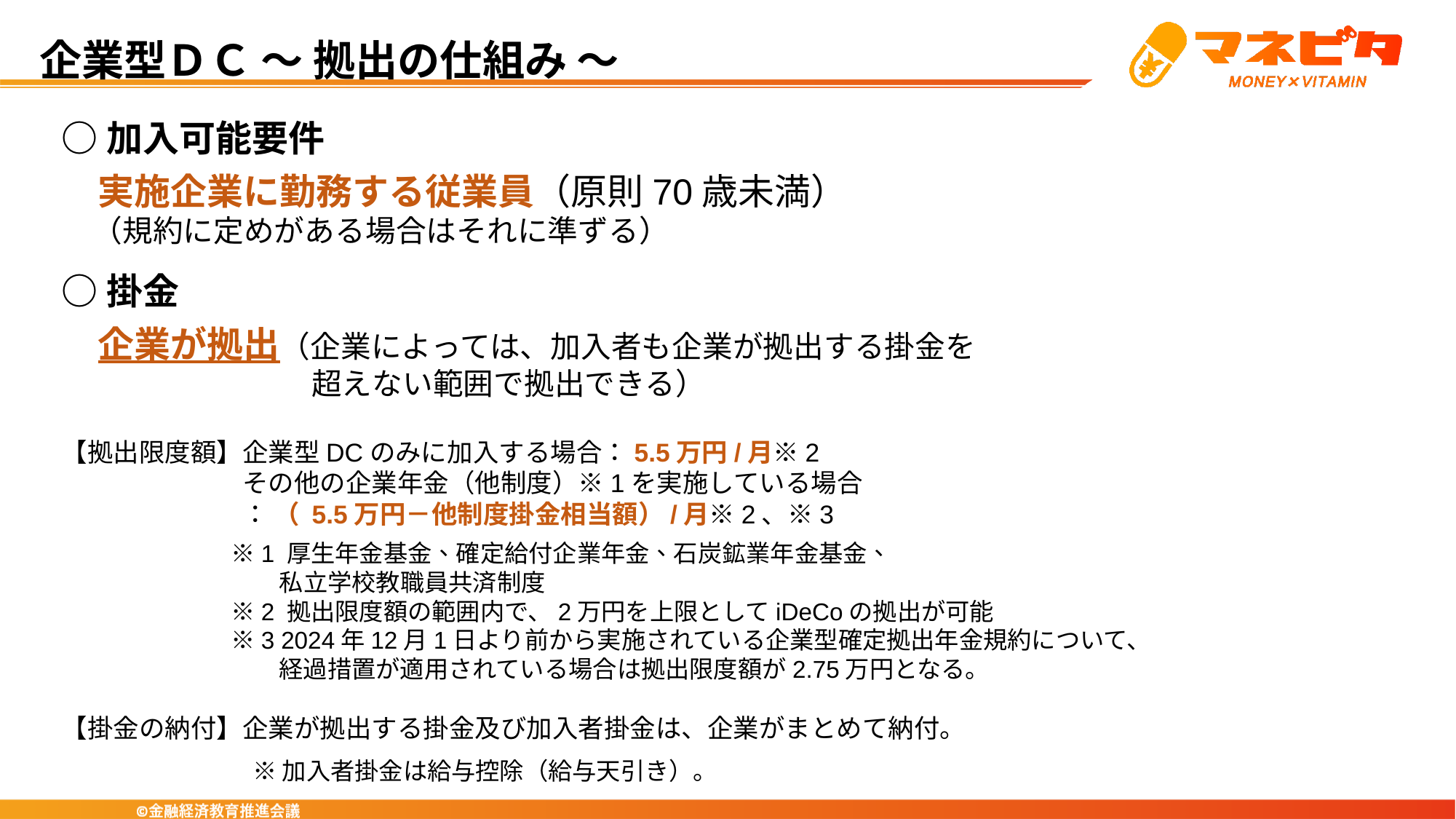

# 企業型ＤＣ ～ 拠出の仕組み ～
○加入可能要件
　実施企業に勤務する従業員（原則70歳未満）
　（規約に定めがある場合はそれに準ずる）

○掛金
　企業が拠出（企業によっては、加入者も企業が拠出する掛金を
　　　　　　　　 超えない範囲で拠出できる）

【拠出限度額】企業型DCのみに加入する場合：5.5万円/月※2
　　　　　　　その他の企業年金（他制度）※1を実施している場合
　　　　　　　： （ 5.5万円－他制度掛金相当額）/月※2、※3
　　　　　　　※1 厚生年金基金、確定給付企業年金、石炭鉱業年金基金、
　　　　　　　　　私立学校教職員共済制度
　　　　　　　※2 拠出限度額の範囲内で、2万円を上限としてiDeCoの拠出が可能
　　　　　　　※3 2024年12月1日より前から実施されている企業型確定拠出年金規約について、
　　　　　　　　　経過措置が適用されている場合は拠出限度額が2.75万円となる。

【掛金の納付】企業が拠出する掛金及び加入者掛金は、企業がまとめて納付。
　　　　　　　※ 加入者掛金は給与控除（給与天引き）。